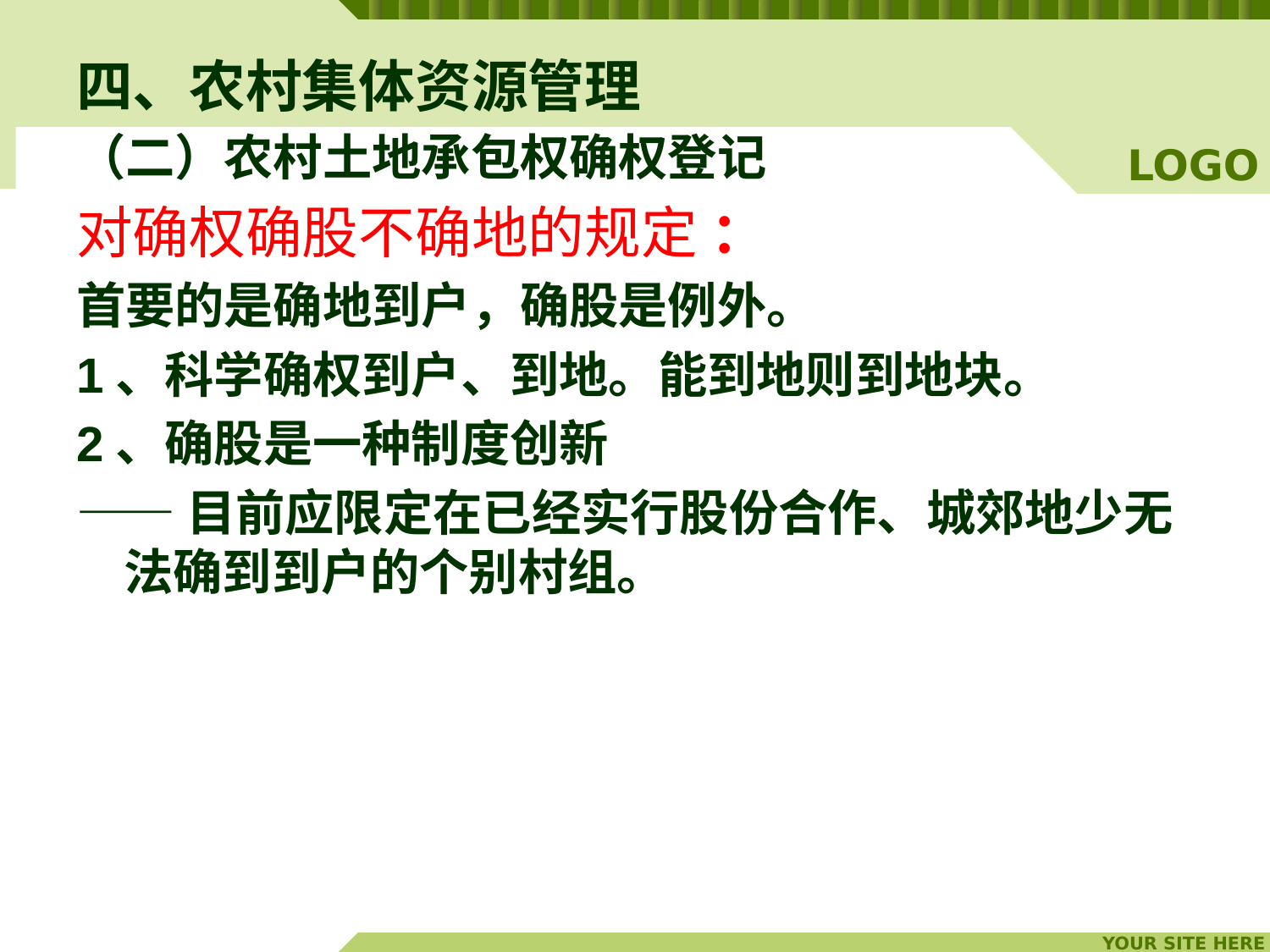

# 四、农村集体资源管理
（二）农村土地承包权确权登记
对确权确股不确地的规定 ：
首要的是确地到户，确股是例外。
1、科学确权到户、到地。能到地则到地块。
2、确股是一种制度创新
——目前应限定在已经实行股份合作、城郊地少无法确到到户的个别村组。